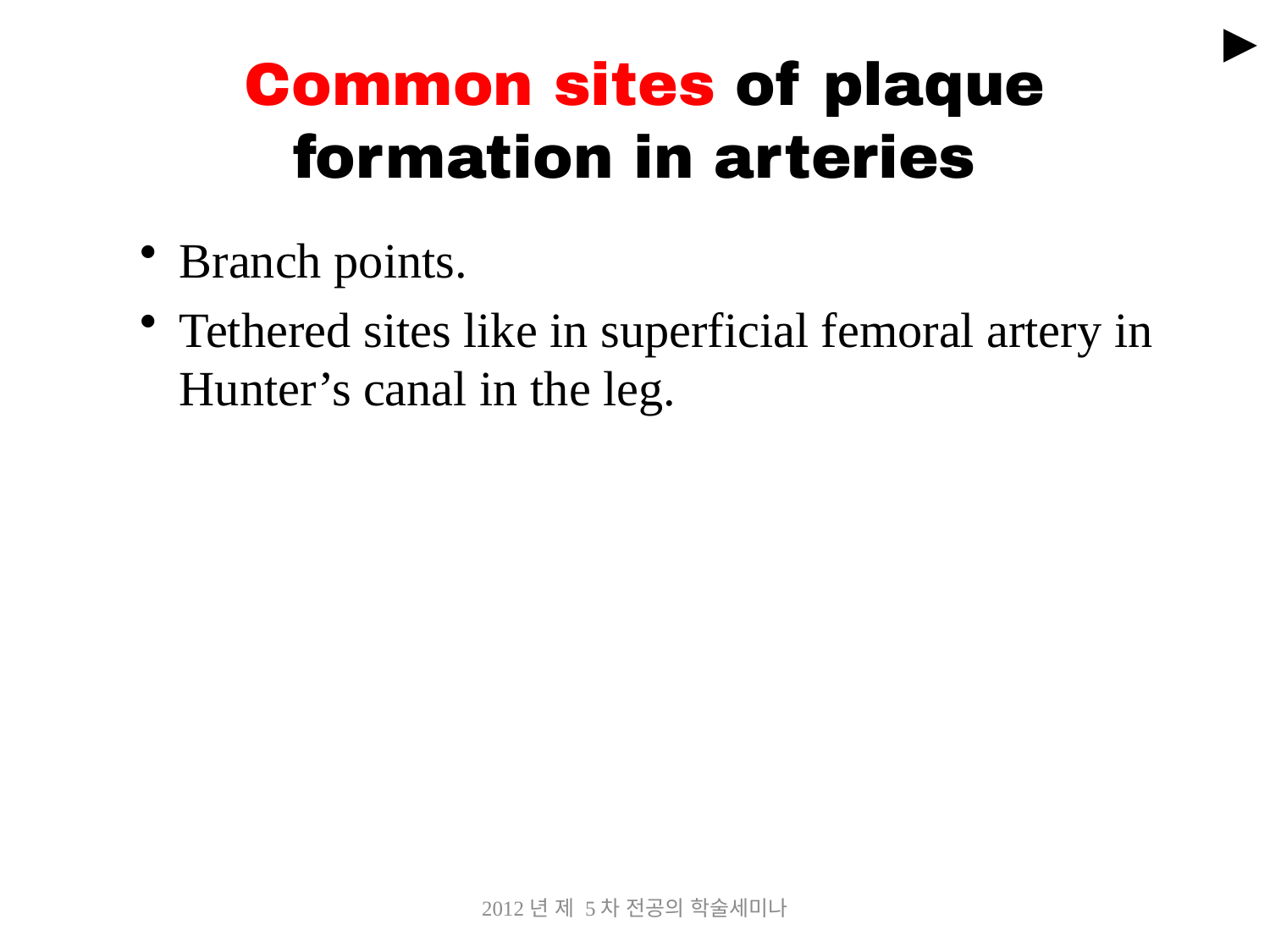

►
# Common sites of plaque formation in arteries
Branch points.
Tethered sites like in superficial femoral artery in Hunter’s canal in the leg.

2012년 제 5차 전공의 학술세미나